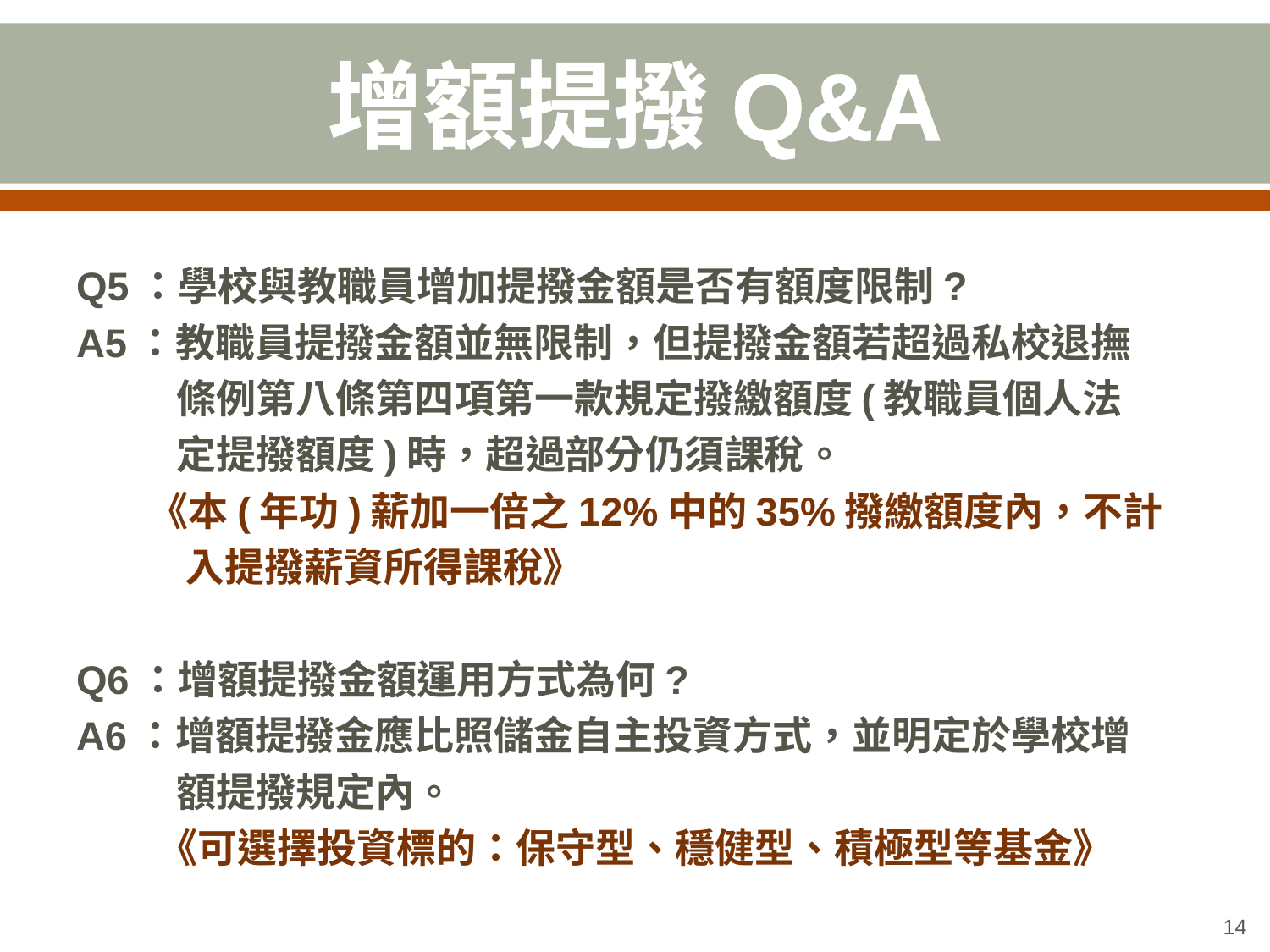

# 增額提撥Q&A
Q5：學校與教職員增加提撥金額是否有額度限制?
A5：教職員提撥金額並無限制，但提撥金額若超過私校退撫
          條例第八條第四項第一款規定撥繳額度(教職員個人法
          定提撥額度)時，超過部分仍須課稅。
       《本(年功)薪加一倍之12%中的35%撥繳額度內，不計
           入提撥薪資所得課稅》

Q6：增額提撥金額運用方式為何?
A6：增額提撥金應比照儲金自主投資方式，並明定於學校增
          額提撥規定內。
        《可選擇投資標的：保守型、穩健型、積極型等基金》

14